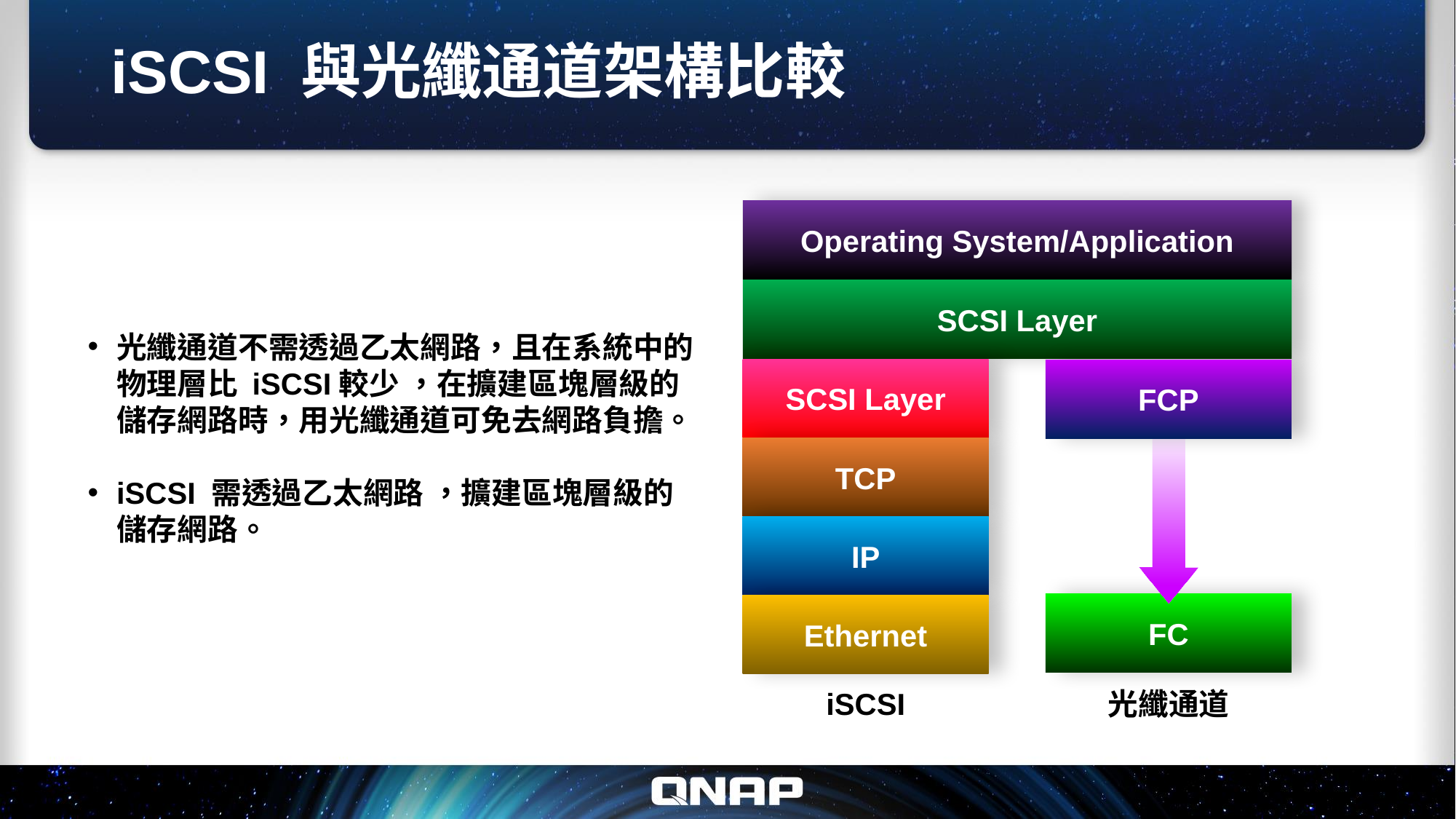

# iSCSI 與光纖通道架構比較
Operating System/Application
SCSI Layer
光纖通道不需透過乙太網路，且在系統中的物理層比 iSCSI較少 ，在擴建區塊層級的儲存網路時，用光纖通道可免去網路負擔。

iSCSI 需透過乙太網路 ，擴建區塊層級的儲存網路。
SCSI Layer
FCP

TCP
IP
FC
Ethernet
iSCSI
光纖通道